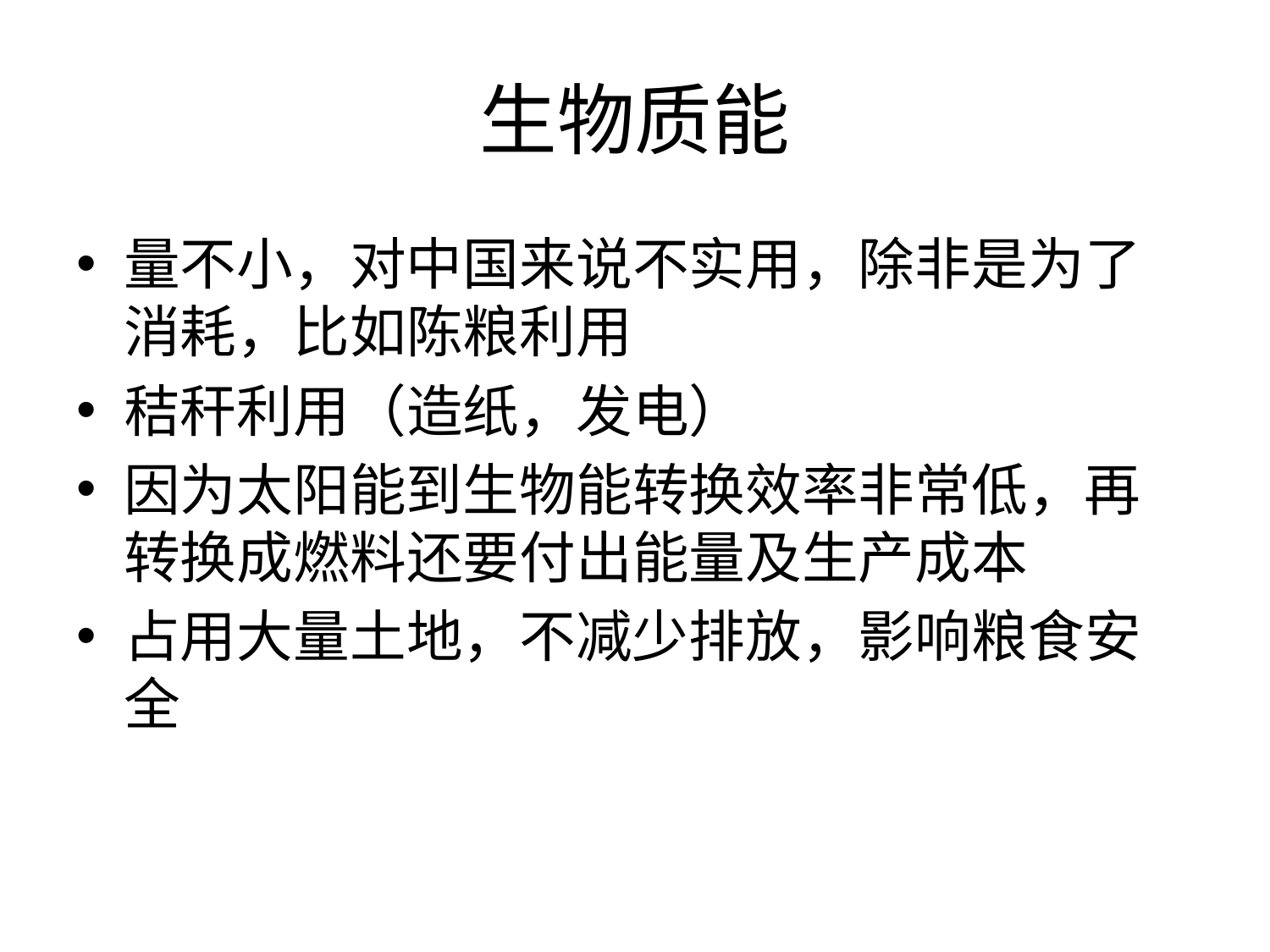

# 生物质能
量不小，对中国来说不实用，除非是为了消耗，比如陈粮利用
秸秆利用（造纸，发电）
因为太阳能到生物能转换效率非常低，再转换成燃料还要付出能量及生产成本
占用大量土地，不减少排放，影响粮食安全